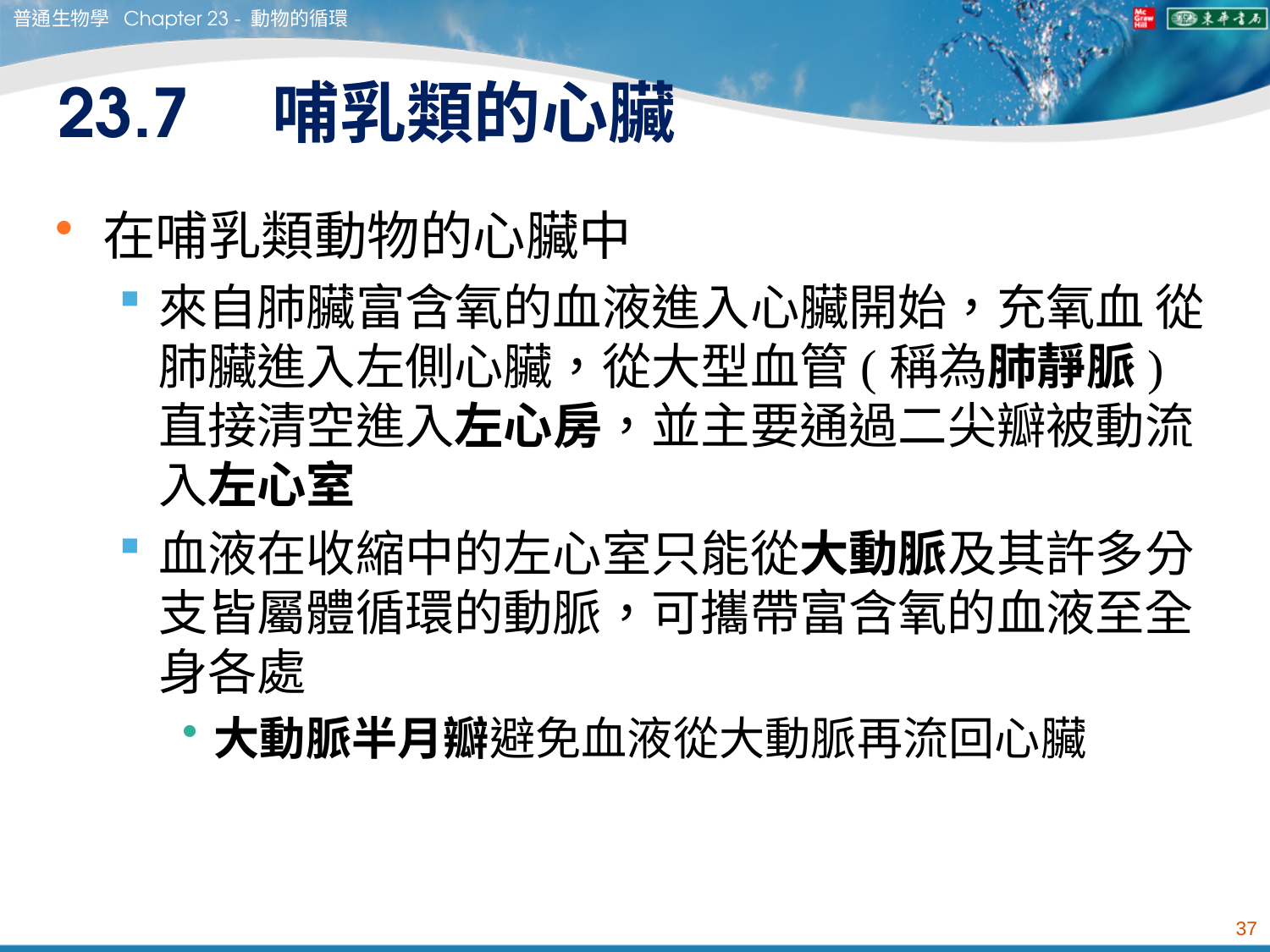

普通生物學  Chapter 23 - 動物的循環
# 23.7　哺乳類的心臟
在哺乳類動物的心臟中
來自肺臟富含氧的血液進入心臟開始，充氧血 從肺臟進入左側心臟，從大型血管(稱為肺靜脈)直接清空進入左心房，並主要通過二尖瓣被動流入左心室
血液在收縮中的左心室只能從大動脈及其許多分支皆屬體循環的動脈，可攜帶富含氧的血液至全身各處
大動脈半月瓣避免血液從大動脈再流回心臟

37